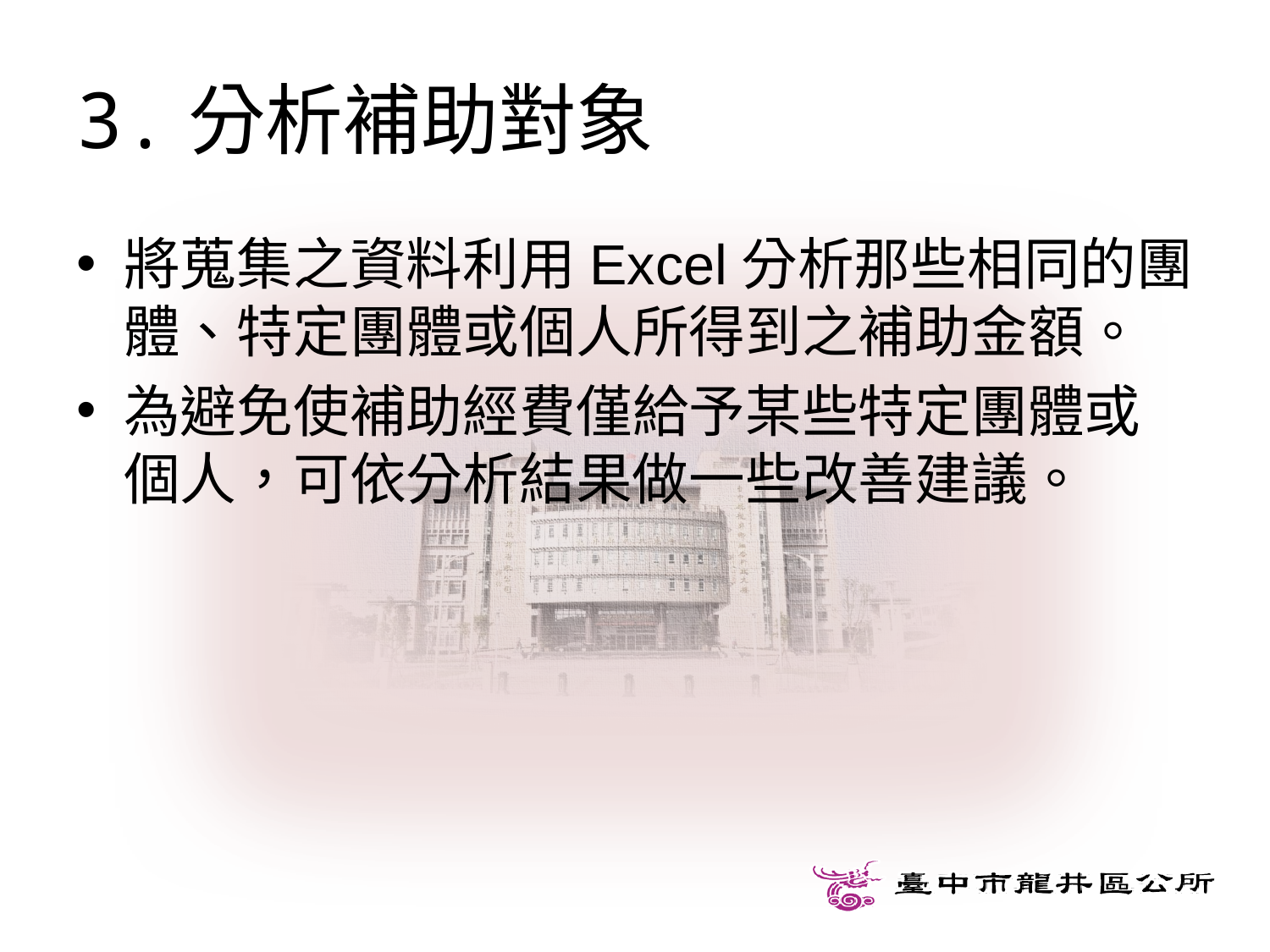

# 3.分析補助對象
將蒐集之資料利用Excel分析那些相同的團體、特定團體或個人所得到之補助金額。
為避免使補助經費僅給予某些特定團體或個人，可依分析結果做一些改善建議。